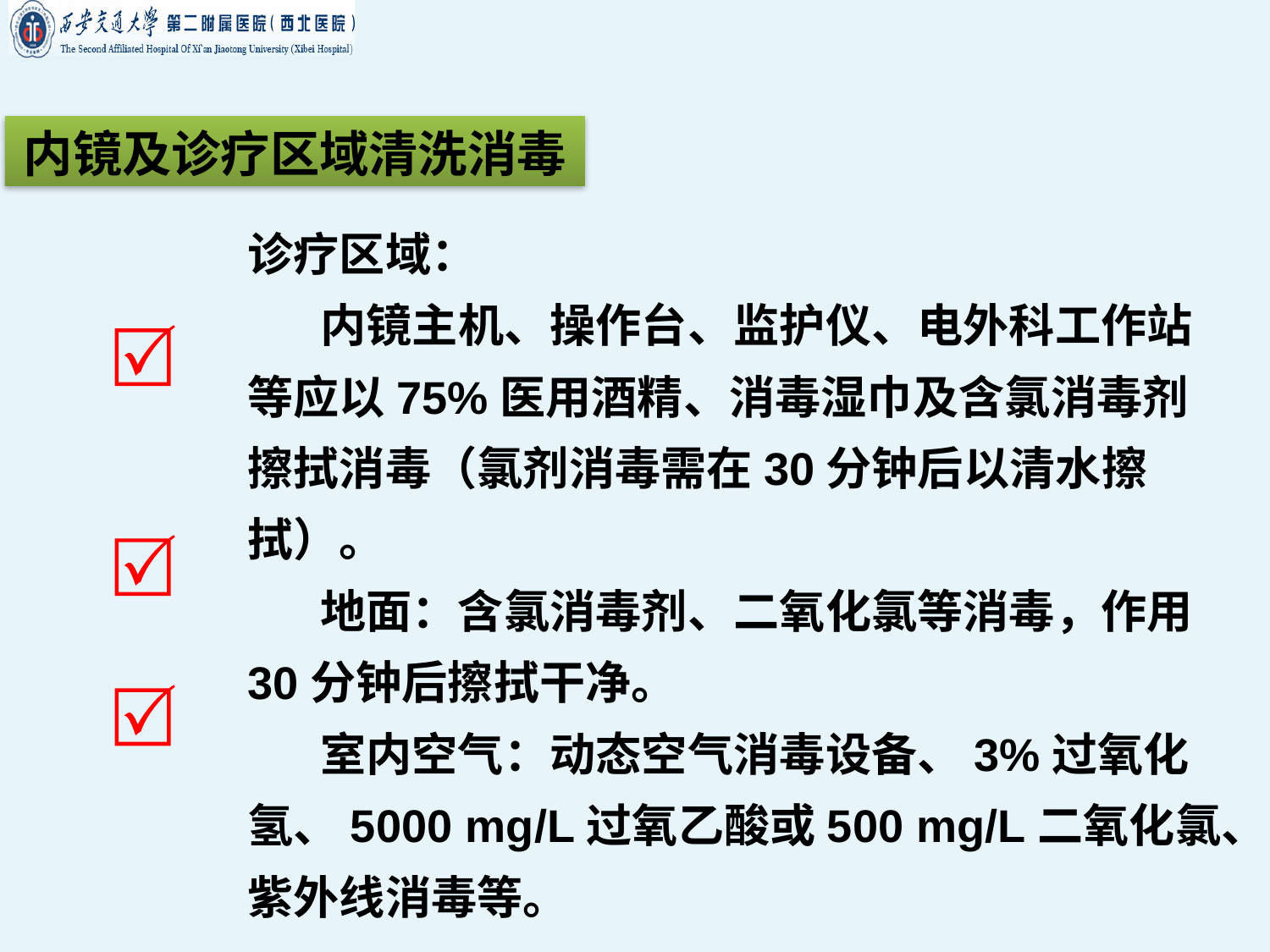

内镜及诊疗区域清洗消毒
# 诊疗区域： 内镜主机、操作台、监护仪、电外科工作站等应以75%医用酒精、消毒湿巾及含氯消毒剂擦拭消毒（氯剂消毒需在30分钟后以清水擦拭）。 地面：含氯消毒剂、二氧化氯等消毒，作用30分钟后擦拭干净。 室内空气：动态空气消毒设备、3%过氧化氢、5000 mg/L过氧乙酸或500 mg/L二氧化氯、紫外线消毒等。